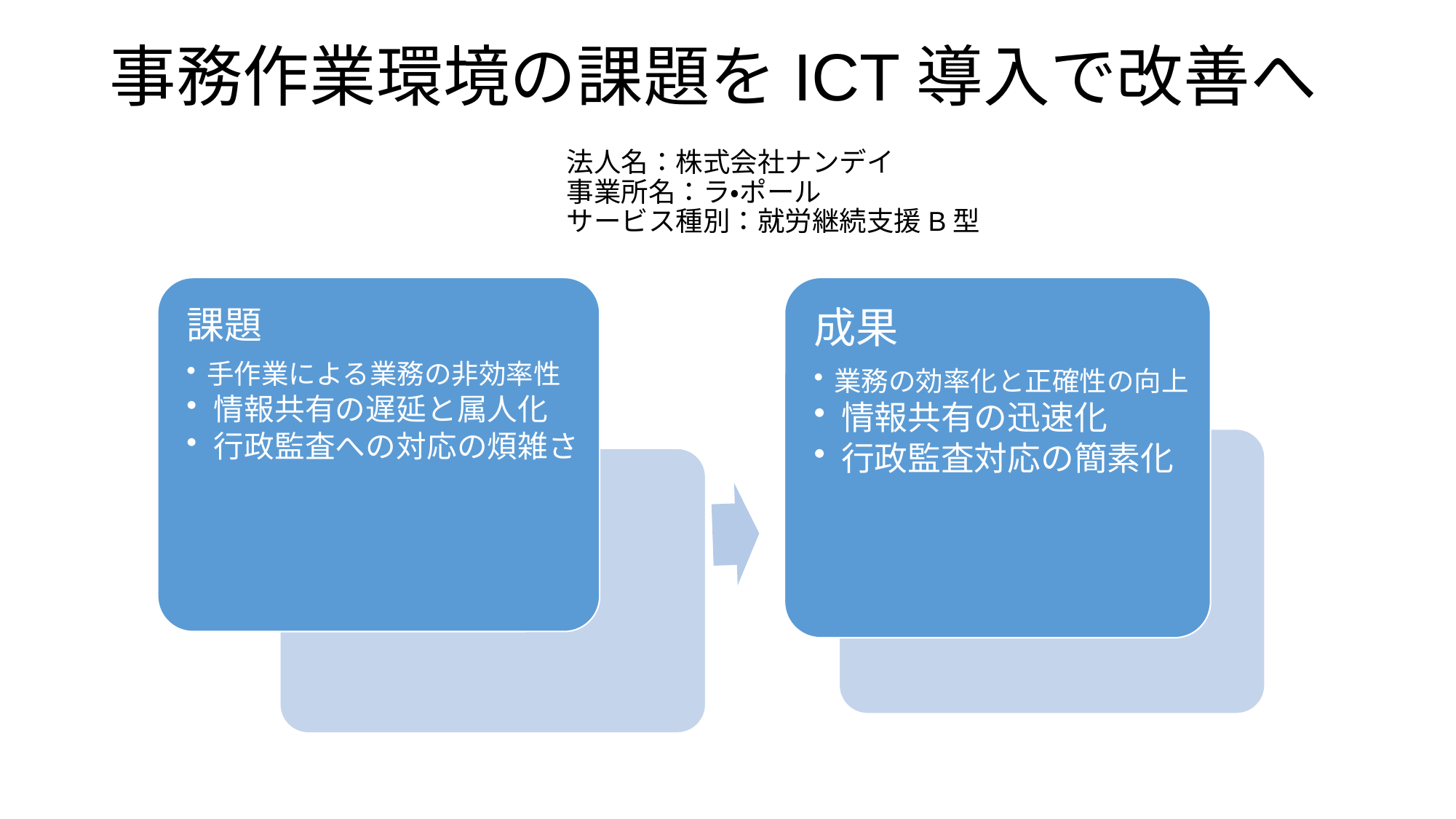

# 事務作業環境の課題をICT導入で改善へ
法人名：株式会社ナンデイ
事業所名：ラ・ポール
サービス種別：就労継続支援B型
課題
手作業による業務の非効率性
情報共有の遅延と属人化
行政監査への対応の煩雑さ

成果
業務の効率化と正確性の向上
情報共有の迅速化
行政監査対応の簡素化